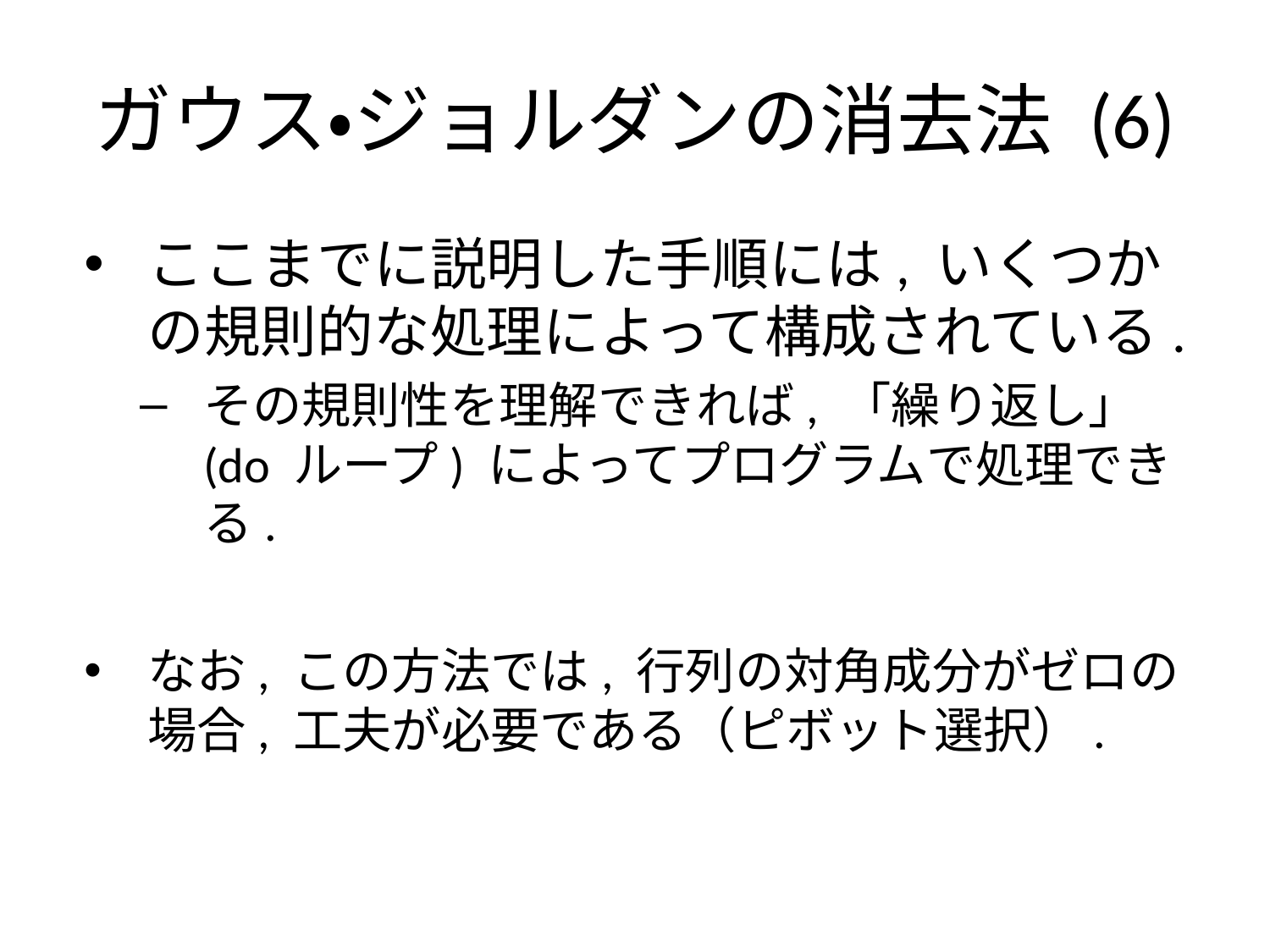

# ガウス・ジョルダンの消去法 (6)
ここまでに説明した手順には, いくつかの規則的な処理によって構成されている.
その規則性を理解できれば, 「繰り返し」(do ループ) によってプログラムで処理できる.

なお, この方法では, 行列の対角成分がゼロの場合, 工夫が必要である（ピボット選択）.